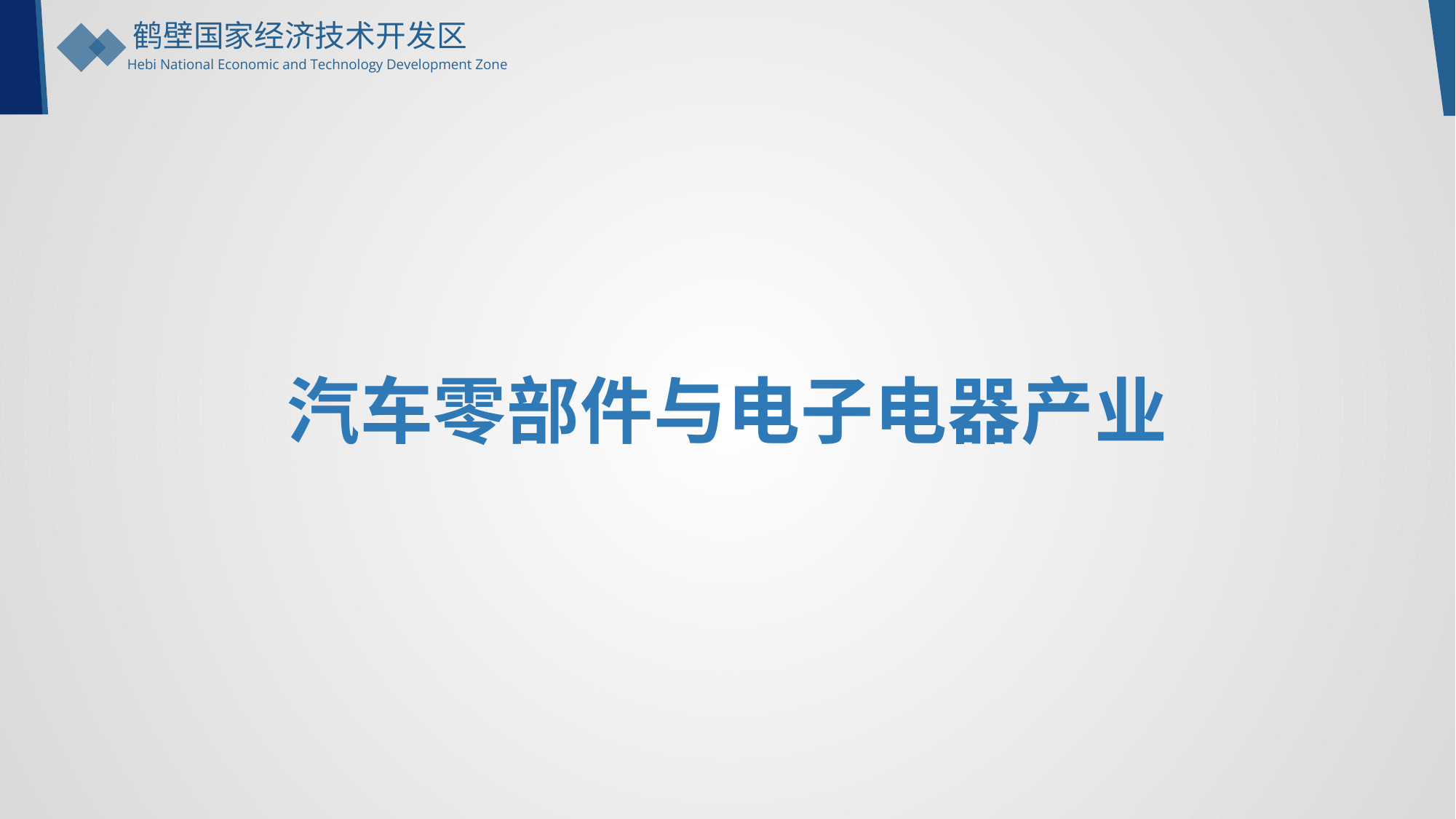

鹤壁国家经济技术开发区
Hebi National Economic and Technology Development Zone

汽车零部件与电子电器产业